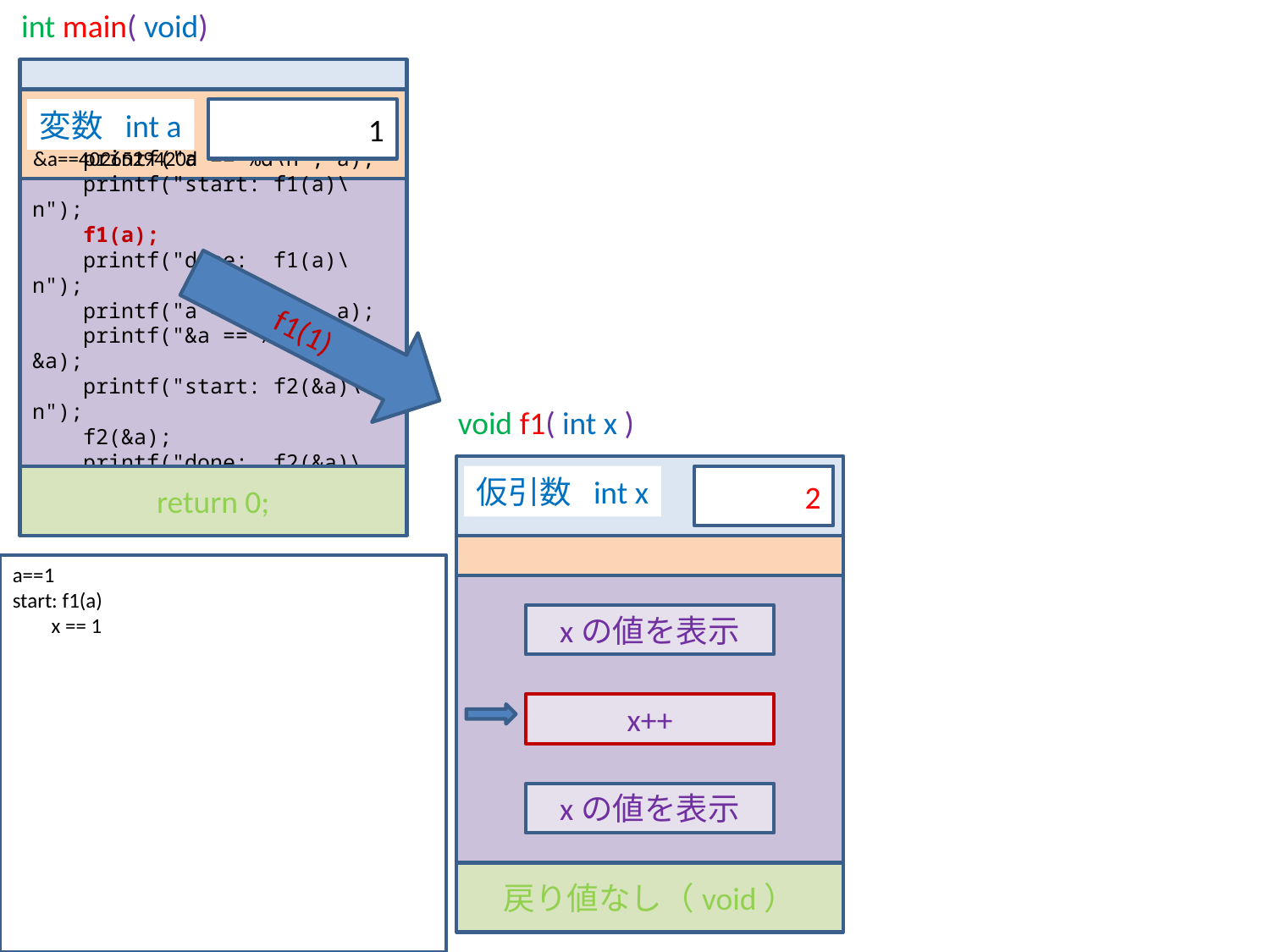

int main( void)

変数  int a
1
&a==4026529420d
    a = 1;
    printf("a == %d\n", a);
    printf("start: f1(a)\n");
    f1(a);
    printf("done:  f1(a)\n");
    printf("a == %d\n", a);
    printf("&a == %u\n", &a);
    printf("start: f2(&a)\n");
    f2(&a);
    printf("done:  f2(&a)\n");
    printf("a == %d\n", a);
f1(1)
 void f1( int x )

仮引数  int x
2
return 0;

a==1
start: f1(a)
        x == 1

xの値を表示
x++

xの値を表示
戻り値なし（void）